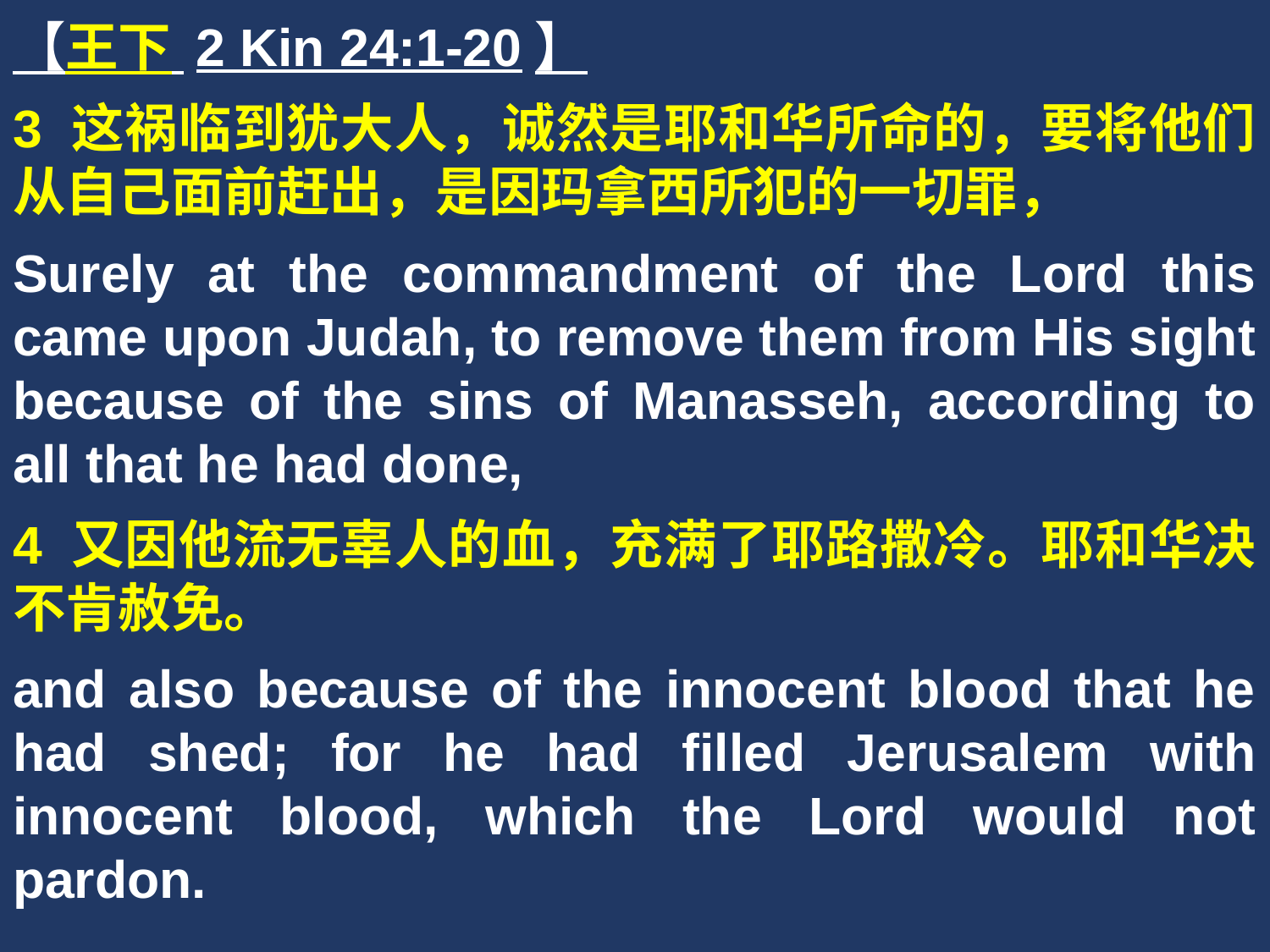

【王下 2 Kin 24:1-20】
3 这祸临到犹大人，诚然是耶和华所命的，要将他们从自己面前赶出，是因玛拿西所犯的一切罪，
Surely at the commandment of the Lord this came upon Judah, to remove them from His sight because of the sins of Manasseh, according to all that he had done,
4 又因他流无辜人的血，充满了耶路撒冷。耶和华决不肯赦免。
and also because of the innocent blood that he had shed; for he had filled Jerusalem with innocent blood, which the Lord would not pardon.